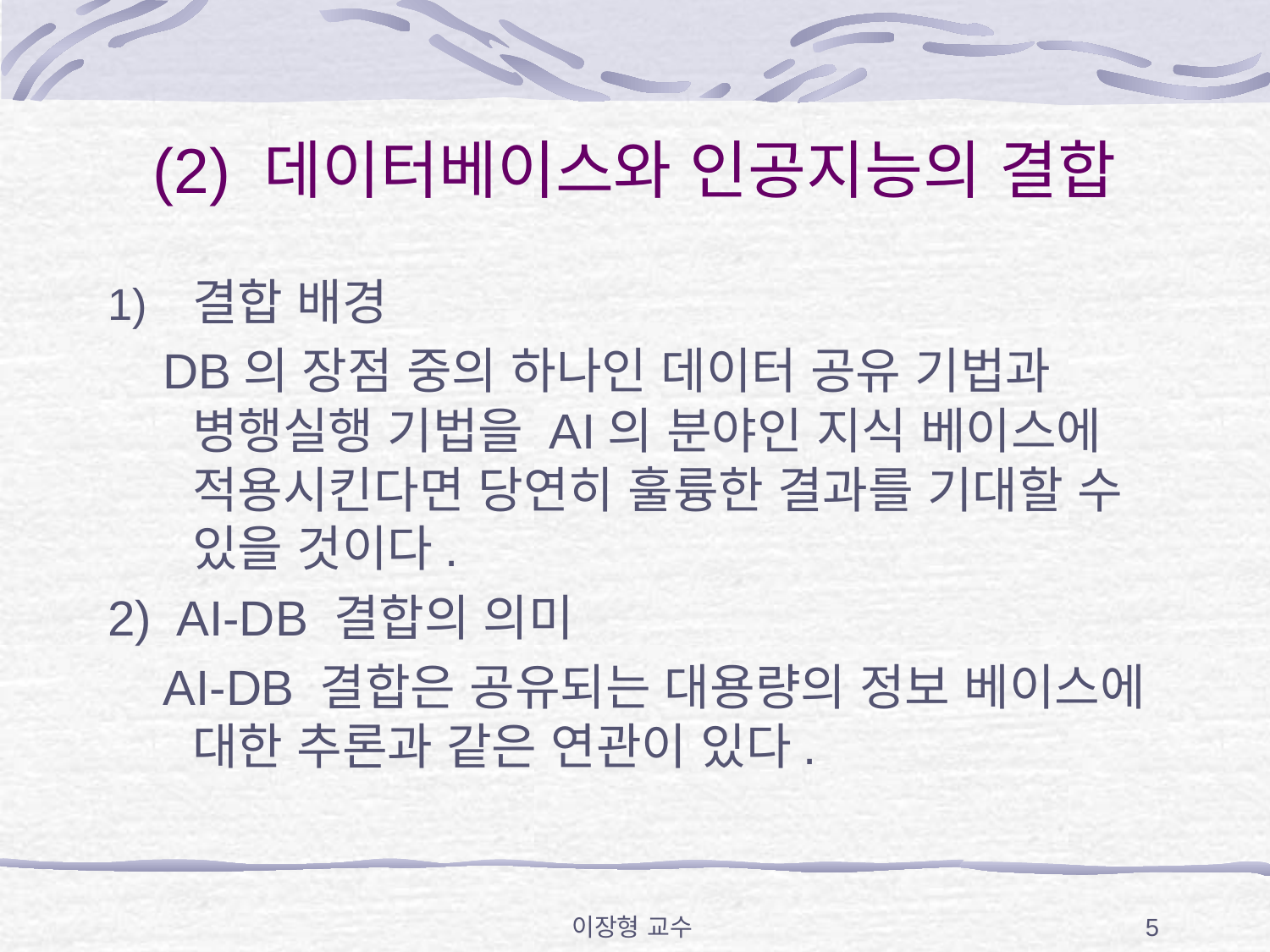

# (2) 데이터베이스와 인공지능의 결합
결합 배경
    DB의 장점 중의 하나인 데이터 공유 기법과 병행실행 기법을 AI의 분야인 지식 베이스에 적용시킨다면 당연히 훌륭한 결과를 기대할 수 있을 것이다.
2)  AI-DB 결합의 의미
    AI-DB 결합은 공유되는 대용량의 정보 베이스에 대한 추론과 같은 연관이 있다.
이장형 교수
5